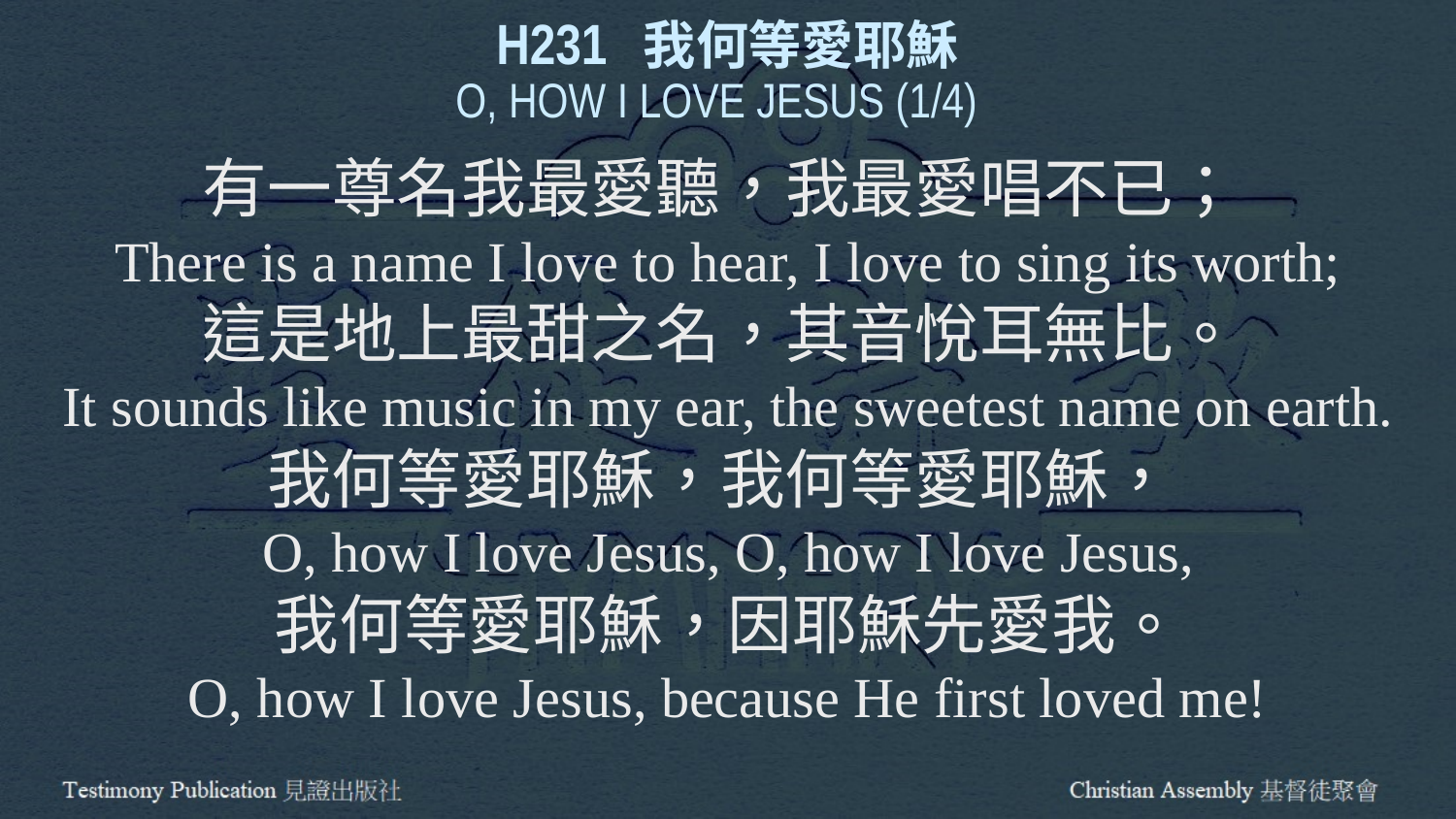

H231  我何等愛耶穌
O, HOW I LOVE JESUS (1/4)
有一尊名我最愛聽，我最愛唱不已；
There is a name I love to hear, I love to sing its worth;
這是地上最甜之名，其音悅耳無比。
It sounds like music in my ear, the sweetest name on earth.
我何等愛耶穌，我何等愛耶穌，
O, how I love Jesus, O, how I love Jesus,
我何等愛耶穌，因耶穌先愛我。
O, how I love Jesus, because He first loved me!